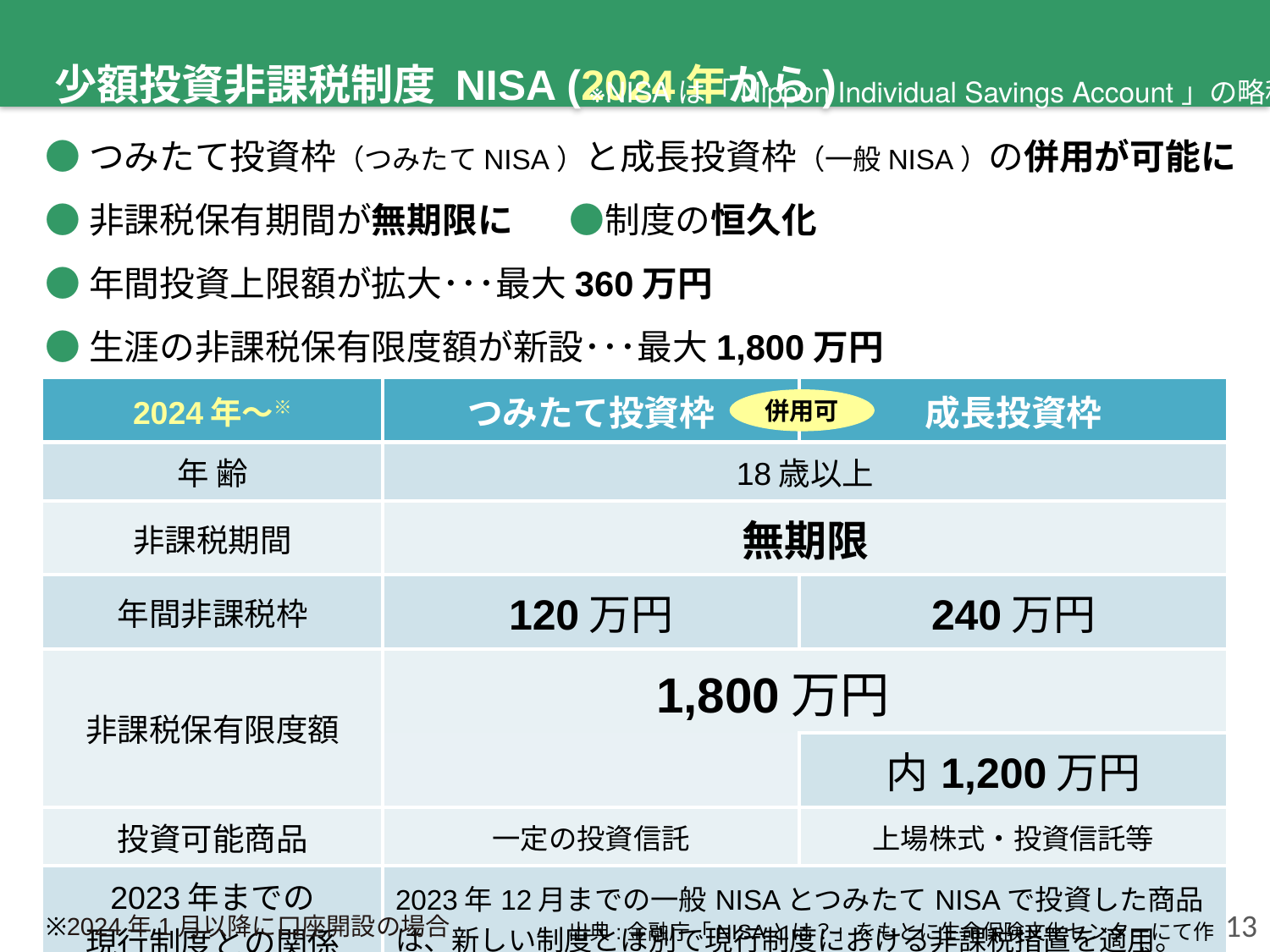

少額投資非課税制度 NISA (2024年から)

※NISAは「Nippon Individual Savings Account」の略称
●つみたて投資枠（つみたてNISA）と成長投資枠（一般NISA）の併用が可能に
●非課税保有期間が無期限に       ●制度の恒久化
●年間投資上限額が拡大･･･最大360万円
●生涯の非課税保有限度額が新設･･･最大1,800万円
| 2024年～※ | つみたて投資枠 | 成長投資枠 |
| --- | --- | --- |
| 年 齢 | 18歳以上 |  |
| 非課税期間 | 無期限 |  |
| 年間非課税枠 | 120万円 | 240万円 |
| 非課税保有限度額 | 1,800万円 |  |
|  |  | 内1,200万円 |
| 投資可能商品 | 一定の投資信託 | 上場株式・投資信託等 |
| 2023年までの 現行制度との関係 | 2023年12月までの一般NISAとつみたてNISAで投資した商品は、新しい制度とは別で現行制度における非課税措置を適用。 |  |
併用可
13
※2024年1月以降に口座開設の場合
出典:金融庁「NISAとは？」をもとに生命保険文化センターにて作成